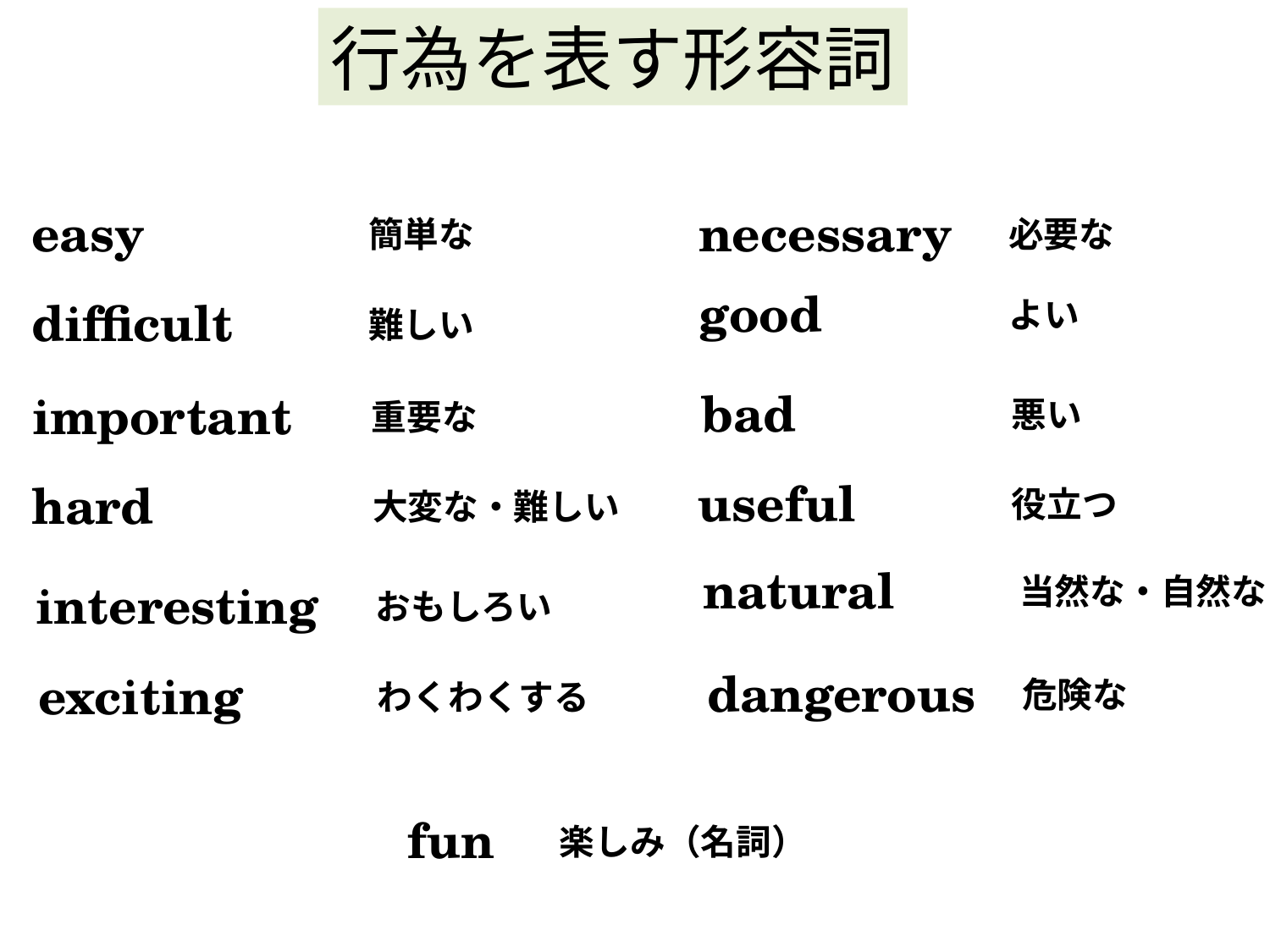

行為を表す形容詞
easy
necessary
簡単な
必要な
good
difficult
よい
難しい
bad
important
悪い
重要な
useful
hard
役立つ
大変な・難しい
natural
当然な・自然な
interesting
おもしろい
dangerous
exciting
危険な
わくわくする
fun
楽しみ（名詞）